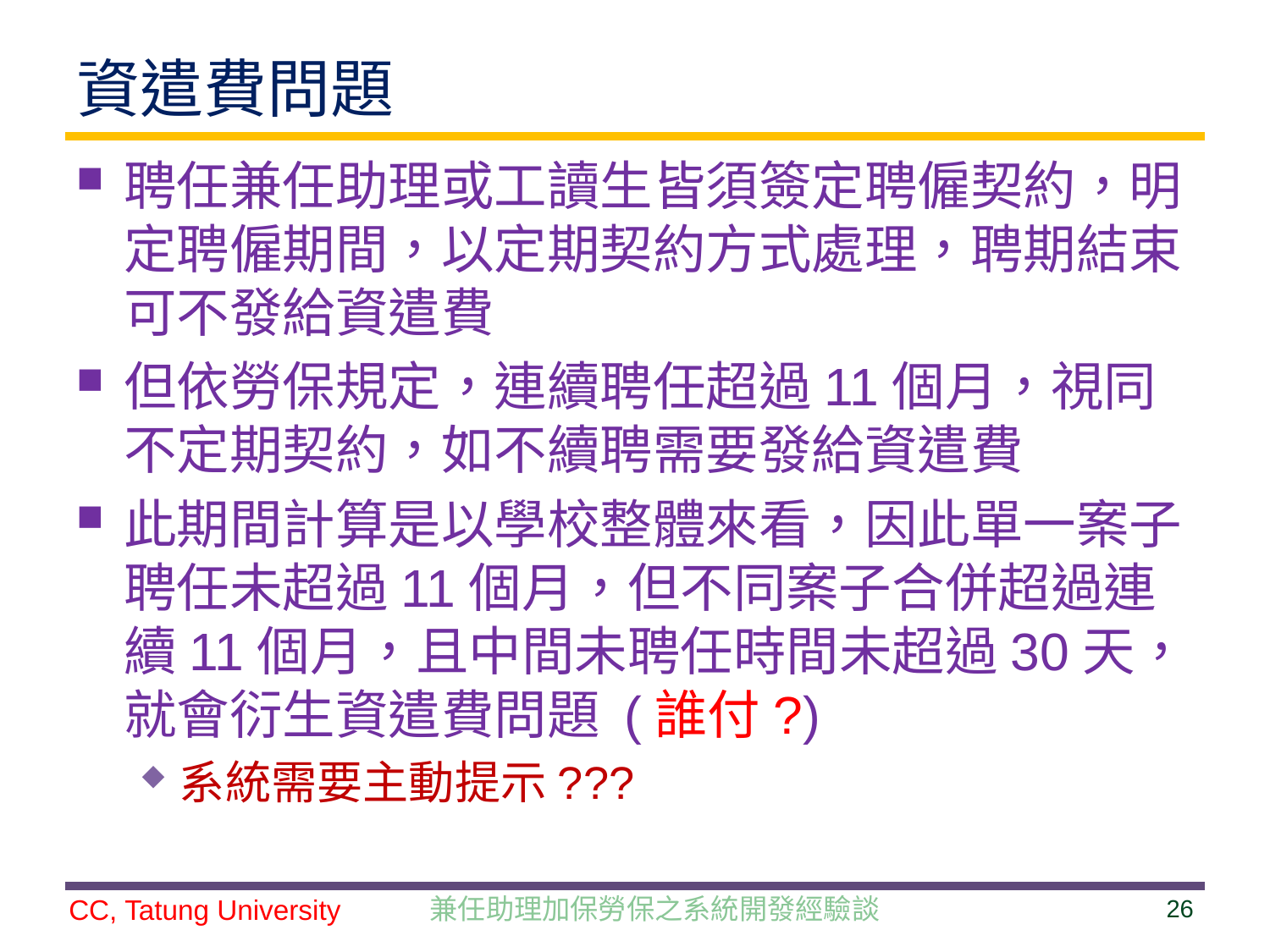

# 資遣費問題
聘任兼任助理或工讀生皆須簽定聘僱契約，明定聘僱期間，以定期契約方式處理，聘期結束可不發給資遣費
但依勞保規定，連續聘任超過11個月，視同不定期契約，如不續聘需要發給資遣費
此期間計算是以學校整體來看，因此單一案子聘任未超過11個月，但不同案子合併超過連續11個月，且中間未聘任時間未超過30天，就會衍生資遣費問題 (誰付?)
系統需要主動提示???
兼任助理加保勞保之系統開發經驗談
26